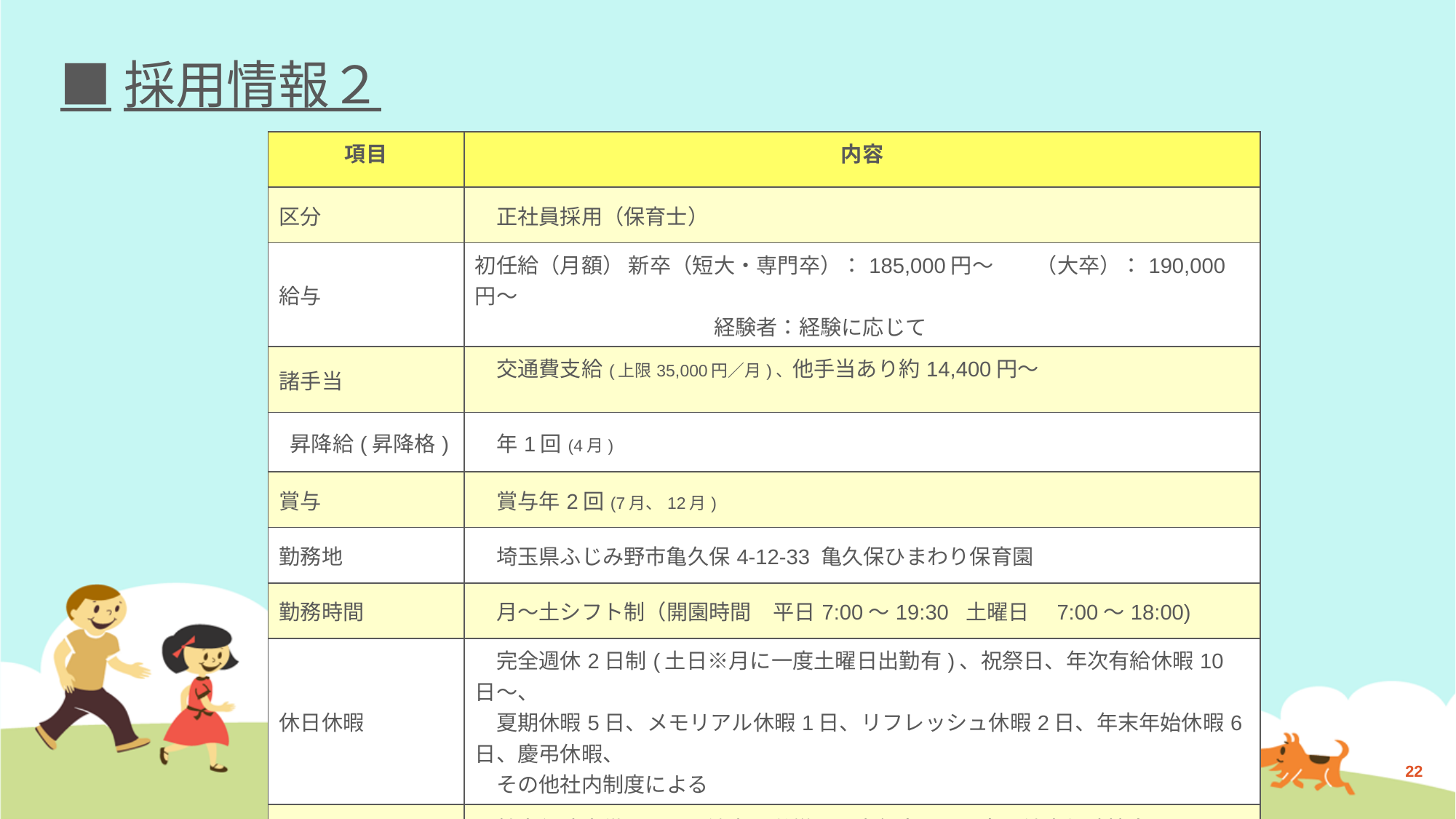

# ■採用情報２
| 項目 | 内容 |
| --- | --- |
| 区分 | 正社員採用（保育士） |
| 給与 | 初任給（月額） 新卒（短大・専門卒）：185,000円～　　（大卒）：190,000円～　 　　　　　　　　　 　　経験者：経験に応じて |
| 諸手当 | 交通費支給(上限35,000円／月)、他手当あり約14,400円～ |
| 昇降給(昇降格) | 年1回(4月) |
| 賞与 | 賞与年2回(7月、12月) |
| 勤務地 | 埼玉県ふじみ野市亀久保4-12-33 亀久保ひまわり保育園 |
| 勤務時間 | 月～土シフト制（開園時間　平日7:00～19:30 土曜日　7:00～18:00) |
| 休日休暇 | 完全週休2日制(土日※月に一度土曜日出勤有)、祝祭日、年次有給休暇10日～、 　夏期休暇5日、メモリアル休暇1日、リフレッシュ休暇2日、年末年始休暇6日、慶弔休暇、　　 　その他社内制度による |
| 福利厚生 | 社会保険完備(雇用・健康・労災・厚生年金)　※全国健康保険協会 　福祉医療機構退職金制度あり |
22